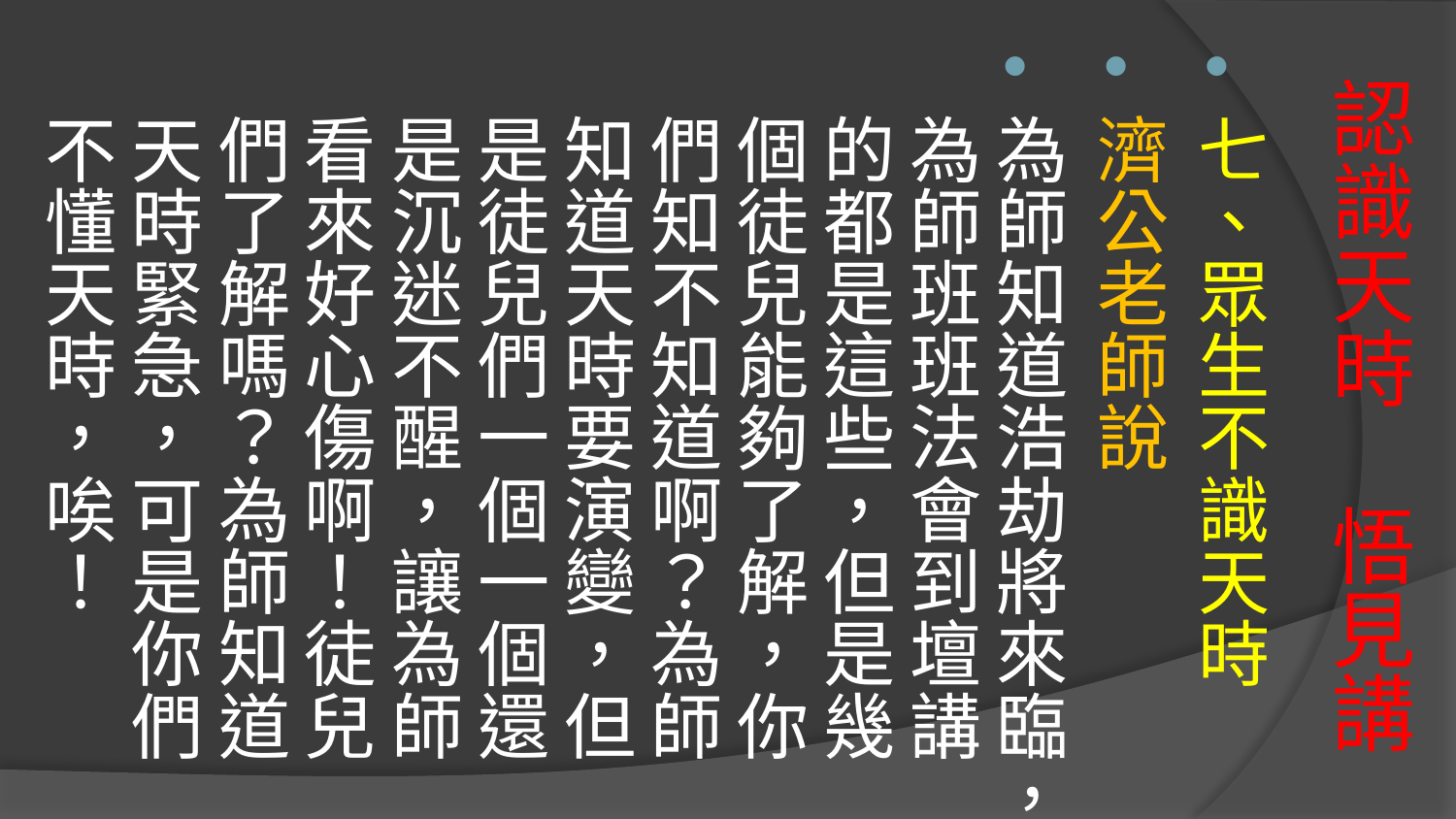

七、眾生不識天時
濟公老師說
為師知道浩劫將來臨，為師班班法會到壇講的都是這些，但是幾個徒兒能夠了解，你們知不知道啊？為師知道天時要演變，但是徒兒們一個一個還是沉迷不醒，讓為師看來好心傷啊！徒兒們了解嗎？為師知道天時緊急，可是你們不懂天時，唉！
# 認識天時     悟見講